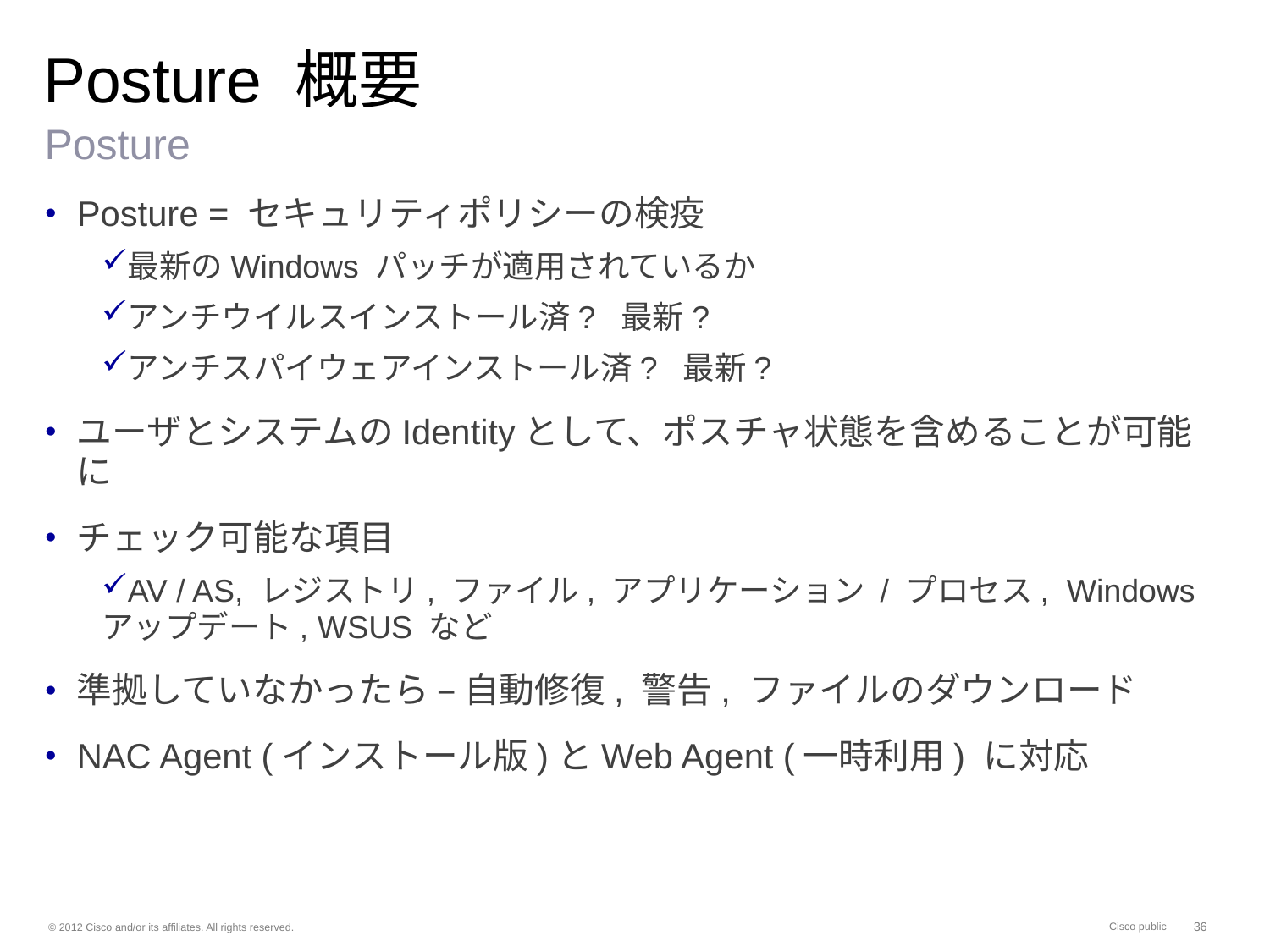

# Posture 概要
Posture
Posture = セキュリティポリシーの検疫
最新のWindows パッチが適用されているか
アンチウイルスインストール済?  最新?
アンチスパイウェアインストール済?  最新?
ユーザとシステムのIdentityとして、ポスチャ状態を含めることが可能に
チェック可能な項目
AV / AS, レジストリ, ファイル, アプリケーション / プロセス,  Windows アップデート, WSUS など
準拠していなかったら – 自動修復, 警告, ファイルのダウンロード
NAC Agent (インストール版)とWeb Agent (一時利用) に対応